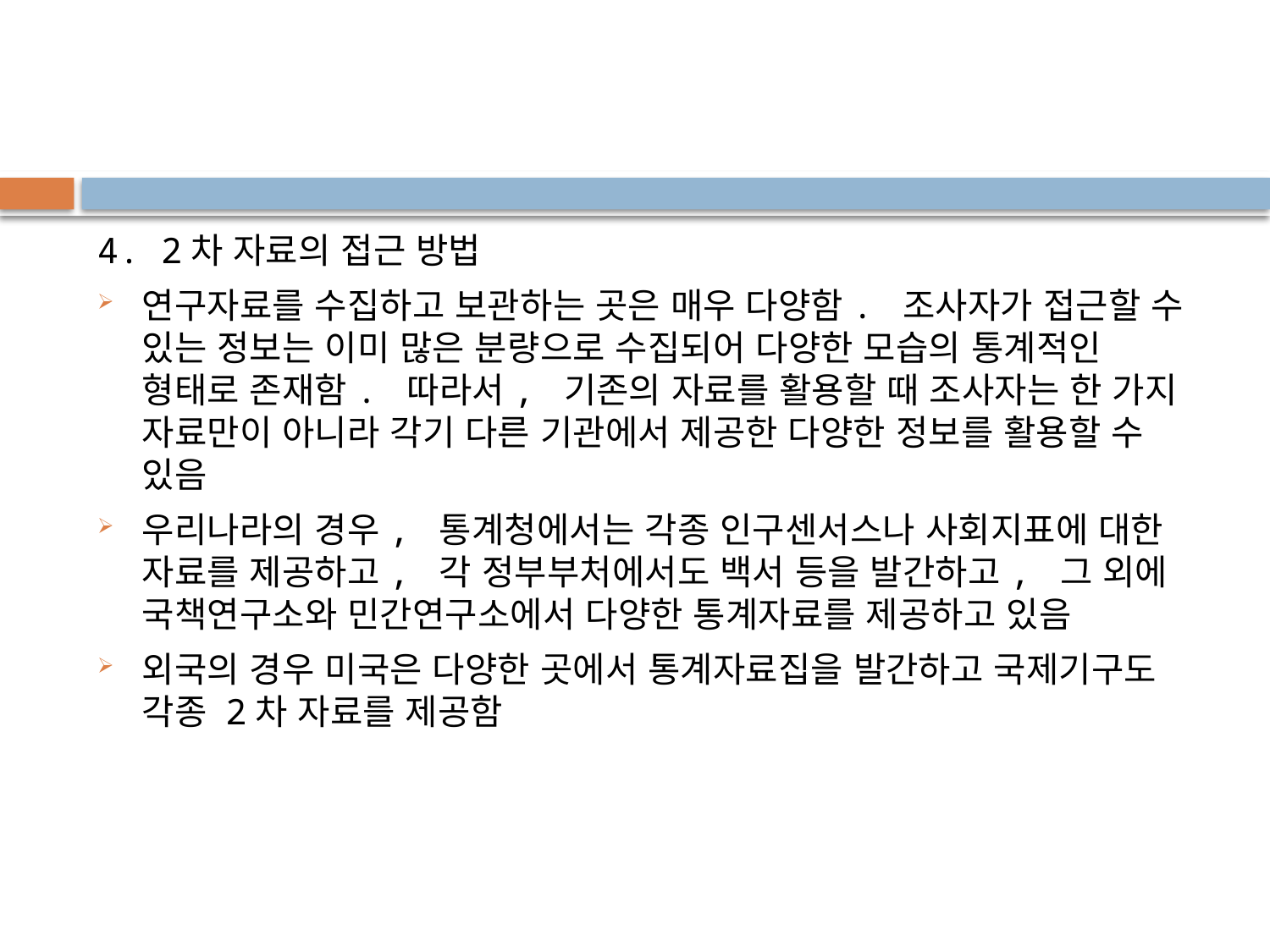

#
4. 2차 자료의 접근 방법
연구자료를 수집하고 보관하는 곳은 매우 다양함. 조사자가 접근할 수 있는 정보는 이미 많은 분량으로 수집되어 다양한 모습의 통계적인 형태로 존재함. 따라서, 기존의 자료를 활용할 때 조사자는 한 가지 자료만이 아니라 각기 다른 기관에서 제공한 다양한 정보를 활용할 수 있음
우리나라의 경우, 통계청에서는 각종 인구센서스나 사회지표에 대한 자료를 제공하고, 각 정부부처에서도 백서 등을 발간하고, 그 외에 국책연구소와 민간연구소에서 다양한 통계자료를 제공하고 있음
외국의 경우 미국은 다양한 곳에서 통계자료집을 발간하고 국제기구도 각종 2차 자료를 제공함